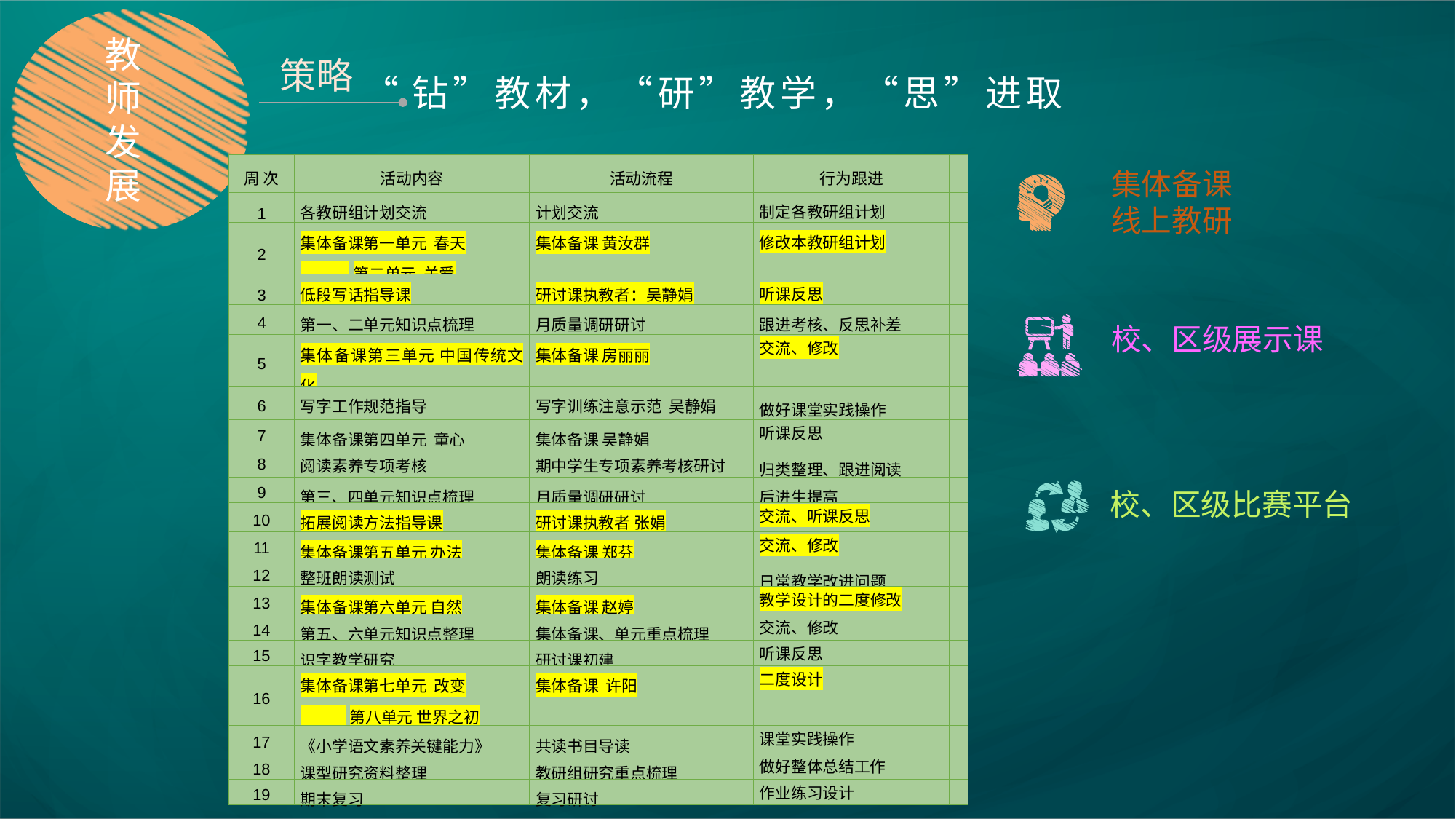

教师发展
策略
“钻”教材，“研”教学，“思”进取
| 周 次 | 活动内容 | 活动流程 | 行为跟进 |  |
| --- | --- | --- | --- | --- |
| 1 | 各教研组计划交流 | 计划交流 | 制定各教研组计划 |  |
| 2 | 集体备课第一单元 春天 第二单元 关爱 | 集体备课 黄汝群 | 修改本教研组计划 |  |
| 3 | 低段写话指导课 | 研讨课执教者：吴静娟 | 听课反思 |  |
| 4 | 第一、二单元知识点梳理 | 月质量调研研讨 | 跟进考核、反思补差 |  |
| 5 | 集体备课第三单元 中国传统文化 | 集体备课 房丽丽 | 交流、修改 |  |
| 6 | 写字工作规范指导 | 写字训练注意示范 吴静娟 | 做好课堂实践操作 |  |
| 7 | 集体备课第四单元 童心 | 集体备课 吴静娟 | 听课反思 |  |
| 8 | 阅读素养专项考核 | 期中学生专项素养考核研讨 | 归类整理、跟进阅读 |  |
| 9 | 第三、四单元知识点梳理 | 月质量调研研讨 | 后进生提高 |  |
| 10 | 拓展阅读方法指导课 | 研讨课执教者 张娟 | 交流、听课反思 |  |
| 11 | 集体备课第五单元 办法 | 集体备课 郑芬 | 交流、修改 |  |
| 12 | 整班朗读测试 | 朗读练习 | 日常教学改进问题 |  |
| 13 | 集体备课第六单元 自然 | 集体备课 赵婷 | 教学设计的二度修改 |  |
| 14 | 第五、六单元知识点整理 | 集体备课、单元重点梳理 | 交流、修改 |  |
| 15 | 识字教学研究 | 研讨课初建 | 听课反思 |  |
| 16 | 集体备课第七单元 改变 第八单元 世界之初 | 集体备课 许阳 | 二度设计 |  |
| 17 | 《小学语文素养关键能力》 | 共读书目导读 | 课堂实践操作 |  |
| 18 | 课型研究资料整理 | 教研组研究重点梳理 | 做好整体总结工作 |  |
| 19 | 期末复习 | 复习研讨 | 作业练习设计 |  |
集体备课
线上教研

校、区级展示课

   校、区级比赛平台